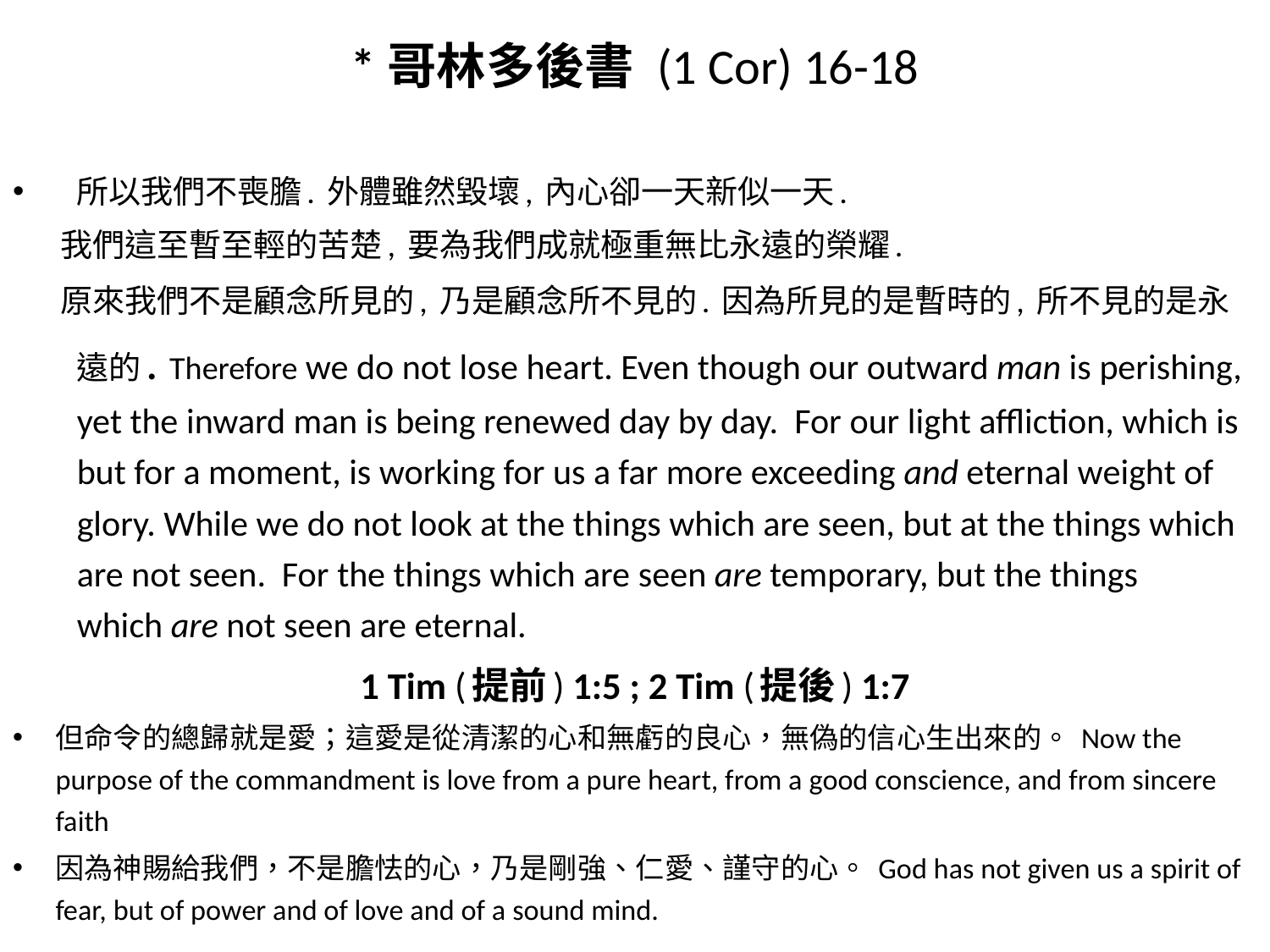

# *哥林多後書 (1 Cor) 16-18

所以我們不喪膽. 外體雖然毀壞, 內心卻一天新似一天.
      我們這至暫至輕的苦楚, 要為我們成就極重無比永遠的榮耀.
      原來我們不是顧念所見的, 乃是顧念所不見的. 因為所見的是暫時的, 所不見的是永遠的. Therefore we do not lose heart. Even though our outward man is perishing, yet the inward man is being renewed day by day.  For our light affliction, which is but for a moment, is working for us a far more exceeding and eternal weight of glory. While we do not look at the things which are seen, but at the things which are not seen.  For the things which are seen are temporary, but the things which are not seen are eternal.
1 Tim (提前) 1:5 ; 2 Tim (提後) 1:7
但命令的總歸就是愛；這愛是從清潔的心和無虧的良心，無偽的信心生出來的。 Now the purpose of the commandment is love from a pure heart, from a good conscience, and from sincere faith
因為神賜給我們，不是膽怯的心，乃是剛強、仁愛、謹守的心。 God has not given us a spirit of fear, but of power and of love and of a sound mind.